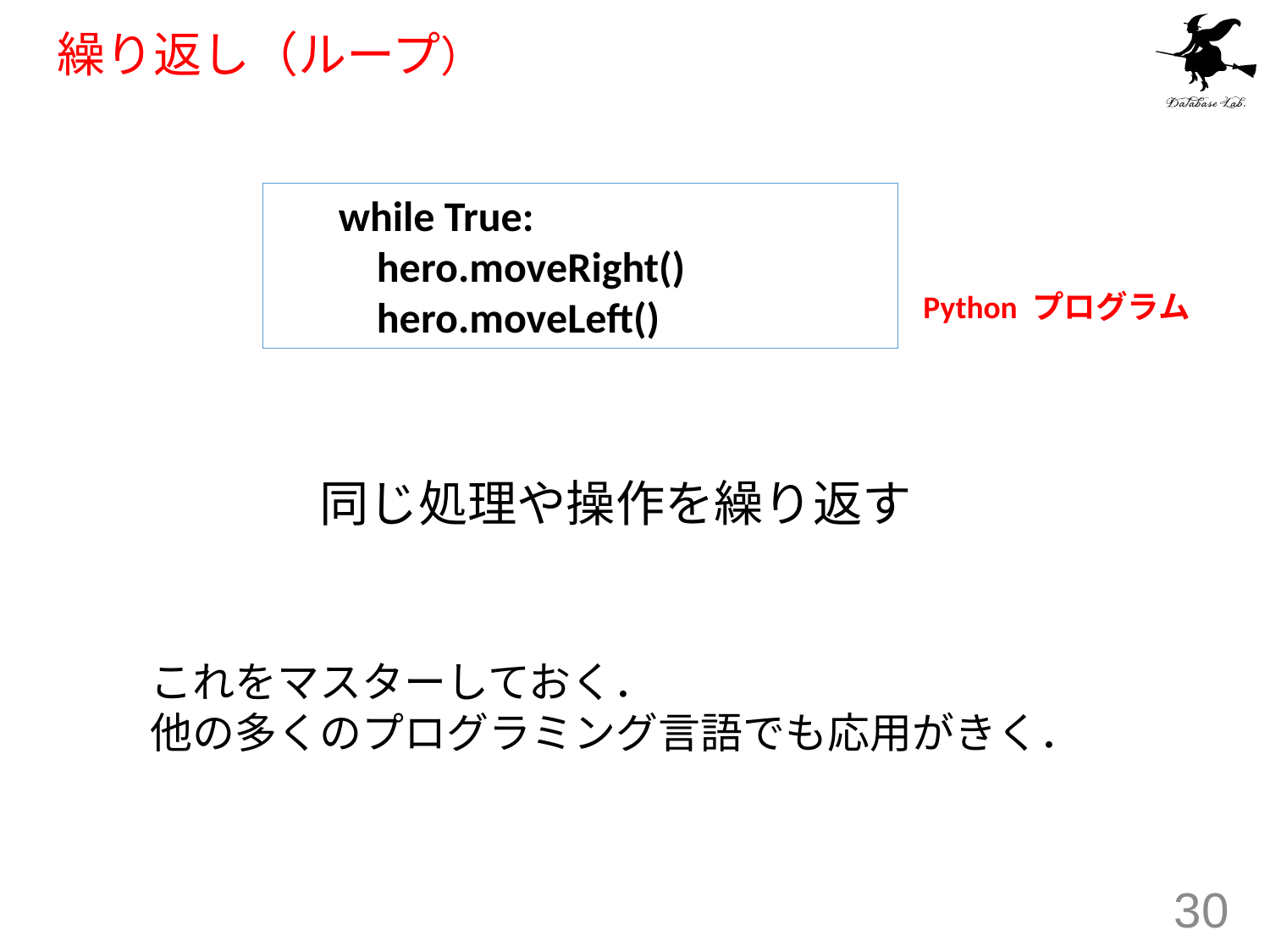

# 繰り返し（ループ）
while True:
    hero.moveRight()
    hero.moveLeft()
Python プログラム
同じ処理や操作を繰り返す
これをマスターしておく．
他の多くのプログラミング言語でも応用がきく．
30